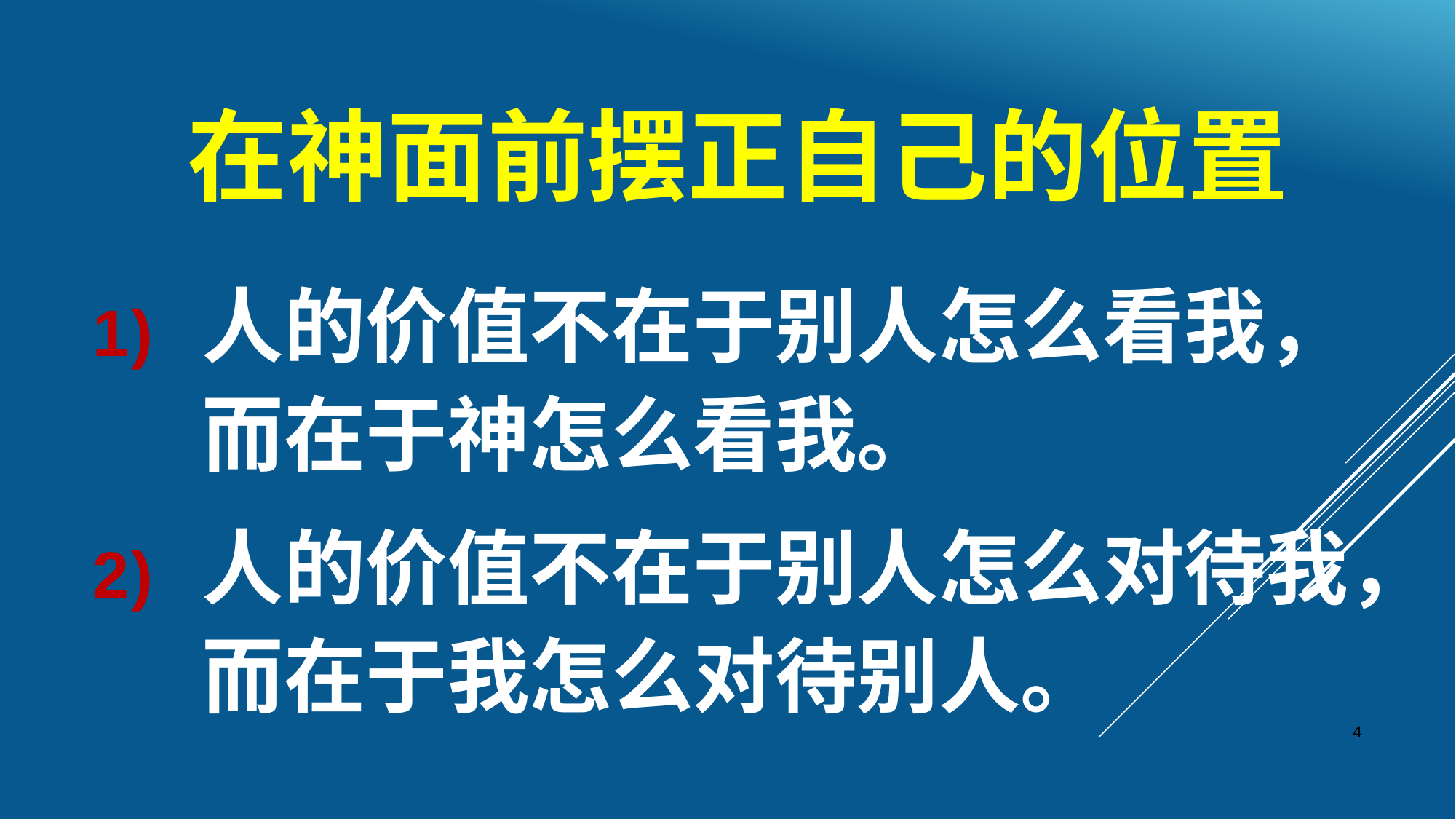

# 在神面前摆正自己的位置
人的价值不在于别人怎么看我，而在于神怎么看我。
人的价值不在于别人怎么对待我，而在于我怎么对待别人。
4